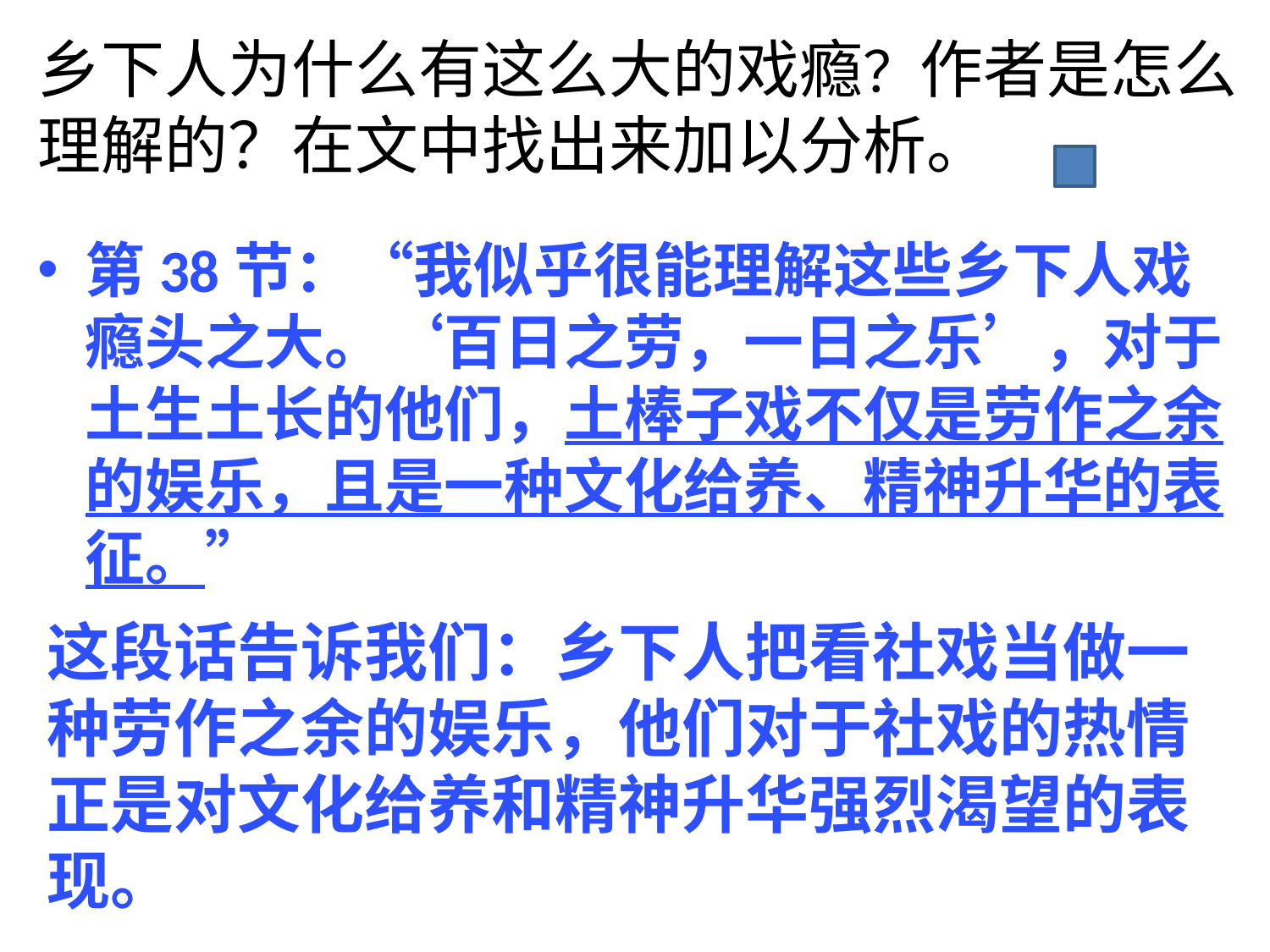

# 乡下人为什么有这么大的戏瘾？作者是怎么理解的？在文中找出来加以分析。

第38节：“我似乎很能理解这些乡下人戏瘾头之大。‘百日之劳，一日之乐’，对于土生土长的他们，土棒子戏不仅是劳作之余的娱乐，且是一种文化给养、精神升华的表征。”
这段话告诉我们：乡下人把看社戏当做一种劳作之余的娱乐，他们对于社戏的热情正是对文化给养和精神升华强烈渴望的表现。